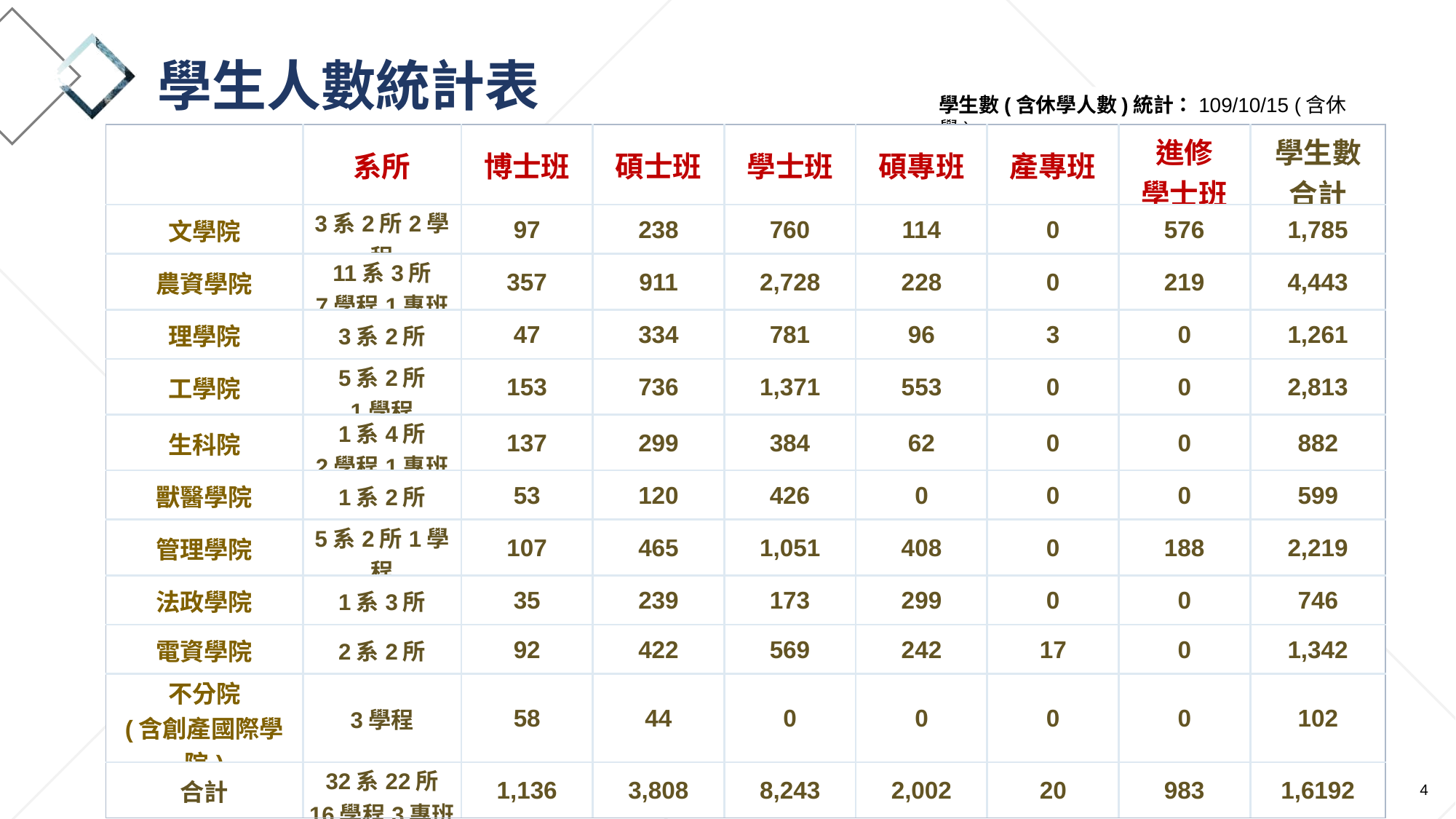

學生人數統計表
學生數(含休學人數)統計：109/10/15 (含休學)
|  | 系所 | 博士班 | 碩士班 | 學士班 | 碩專班 | 產專班 | 進修 學士班 | 學生數 合計 |
| --- | --- | --- | --- | --- | --- | --- | --- | --- |
| 文學院 | 3系2所2學程 | 97 | 238 | 760 | 114 | 0 | 576 | 1,785 |
| 農資學院 | 11系3所 7學程1專班 | 357 | 911 | 2,728 | 228 | 0 | 219 | 4,443 |
| 理學院 | 3系2所 | 47 | 334 | 781 | 96 | 3 | 0 | 1,261 |
| 工學院 | 5系2所 1學程 | 153 | 736 | 1,371 | 553 | 0 | 0 | 2,813 |
| 生科院 | 1系4所 2學程1專班 | 137 | 299 | 384 | 62 | 0 | 0 | 882 |
| 獸醫學院 | 1系2所 | 53 | 120 | 426 | 0 | 0 | 0 | 599 |
| 管理學院 | 5系2所1學程 1專班 | 107 | 465 | 1,051 | 408 | 0 | 188 | 2,219 |
| 法政學院 | 1系3所 | 35 | 239 | 173 | 299 | 0 | 0 | 746 |
| 電資學院 | 2系2所 | 92 | 422 | 569 | 242 | 17 | 0 | 1,342 |
| 不分院 (含創產國際學院) | 3學程 | 58 | 44 | 0 | 0 | 0 | 0 | 102 |
| 合計 | 32系22所 16學程3專班 | 1,136 | 3,808 | 8,243 | 2,002 | 20 | 983 | 1,6192 |
學系學伴與新生
交流時間
109特殊選才
新生與師長合影
4